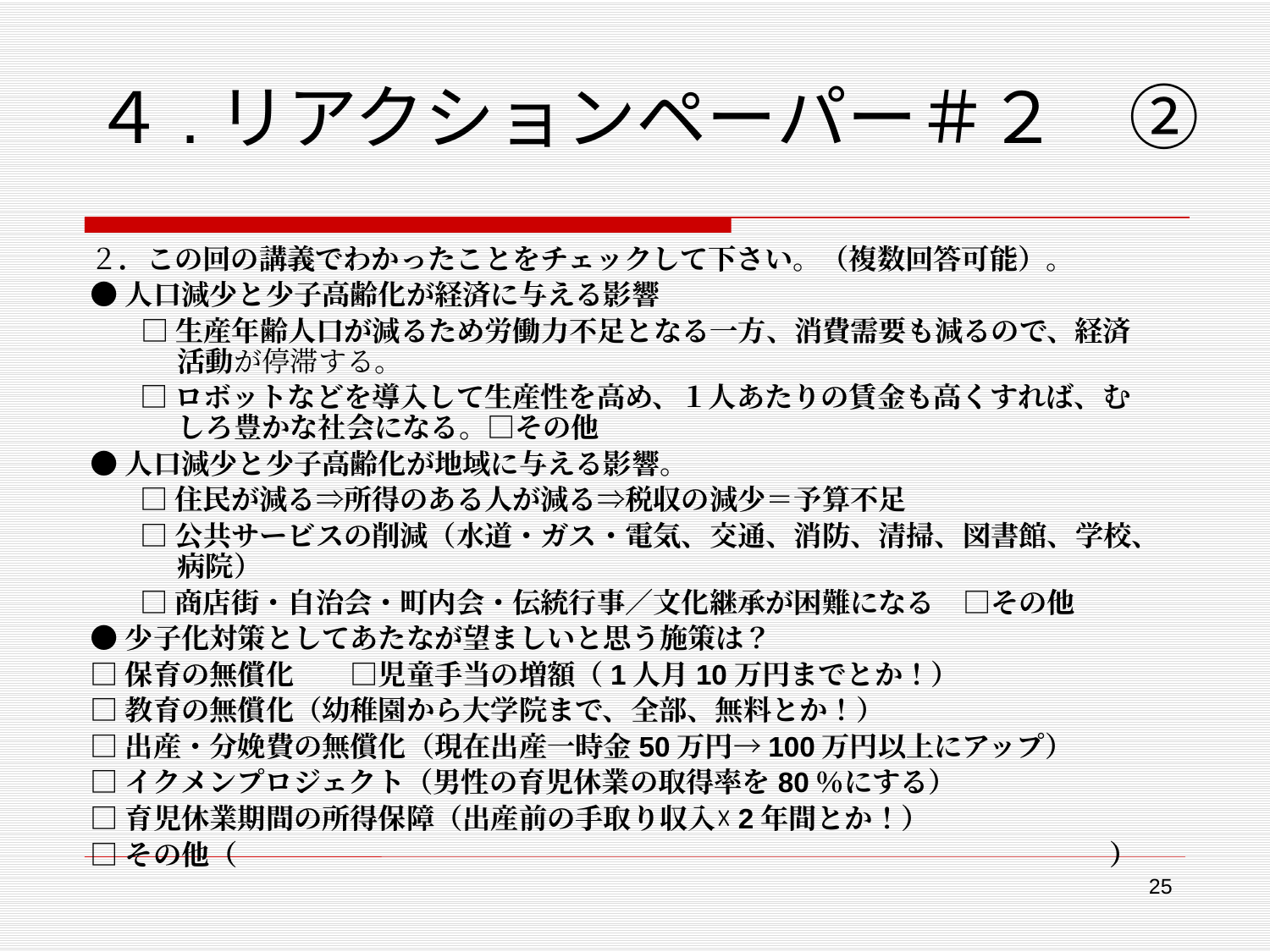

# ４.リアクションペーパー＃２　②
２．この回の講義でわかったことをチェックして下さい。（複数回答可能）。
●人口減少と少子高齢化が経済に与える影響
□生産年齢人口が減るため労働力不足となる一方、消費需要も減るので、経済活動が停滞する。
□ロボットなどを導入して生産性を高め、１人あたりの賃金も高くすれば、むしろ豊かな社会になる。□その他
●人口減少と少子高齢化が地域に与える影響。
□住民が減る⇒所得のある人が減る⇒税収の減少＝予算不足
□公共サービスの削減（水道・ガス・電気、交通、消防、清掃、図書館、学校、病院）
□商店街・自治会・町内会・伝統行事／文化継承が困難になる　□その他
●少子化対策としてあたなが望ましいと思う施策は？
□保育の無償化　　□児童手当の増額（1人月10万円までとか！）
□教育の無償化（幼稚園から大学院まで、全部、無料とか！）
□出産・分娩費の無償化（現在出産一時金50万円→100万円以上にアップ）
□イクメンプロジェクト（男性の育児休業の取得率を80％にする）
□育児休業期間の所得保障（出産前の手取り収入☓2年間とか！）
□その他（　　　　　　　　　　　　　　　　　　　　　　　　　　　　　　　）

25